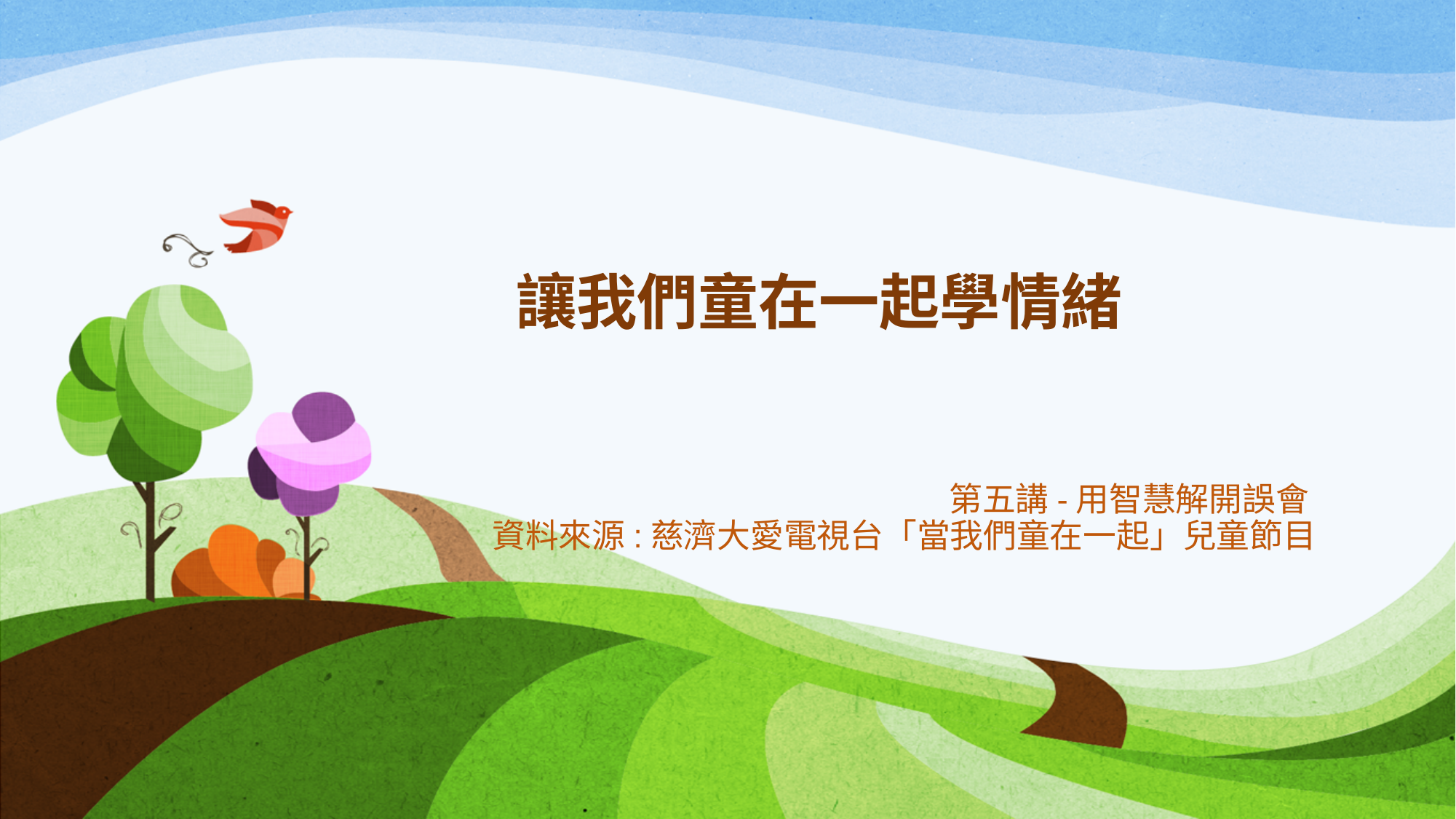

讓我們童在一起學情緒
# 第五講-用智慧解開誤會 資料來源:慈濟大愛電視台「當我們童在一起」兒童節目